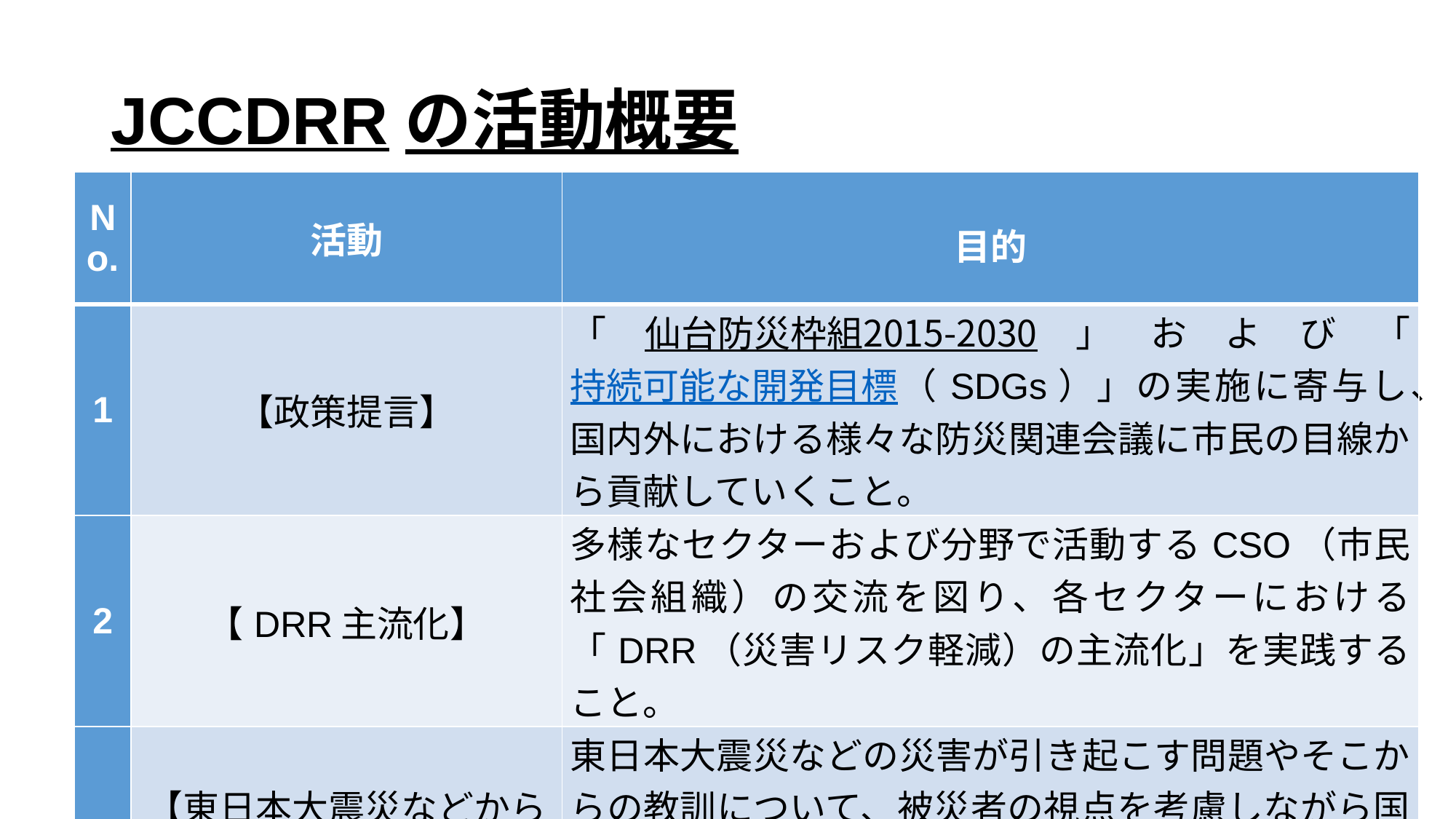

# JCCDRRの活動概要
| No. | 活動 | 目的 |
| --- | --- | --- |
| 1 | 【政策提言】 | 「仙台防災枠組2015-2030」および「持続可能な開発目標（SDGs）」の実施に寄与し、国内外における様々な防災関連会議に市民の目線から貢献していくこと。 |
| 2 | 【DRR主流化】 | 多様なセクターおよび分野で活動するCSO（市民社会組織）の交流を図り、各セクターにおける「DRR（災害リスク軽減）の主流化」を実践すること。 |
| 3 | 【東日本大震災などからの課題や教訓の発信】 | 東日本大震災などの災害が引き起こす問題やそこからの教訓について、被災者の視点を考慮しながら国内外に発信し、特に、世界の原発災害への備えを強化すること。 |